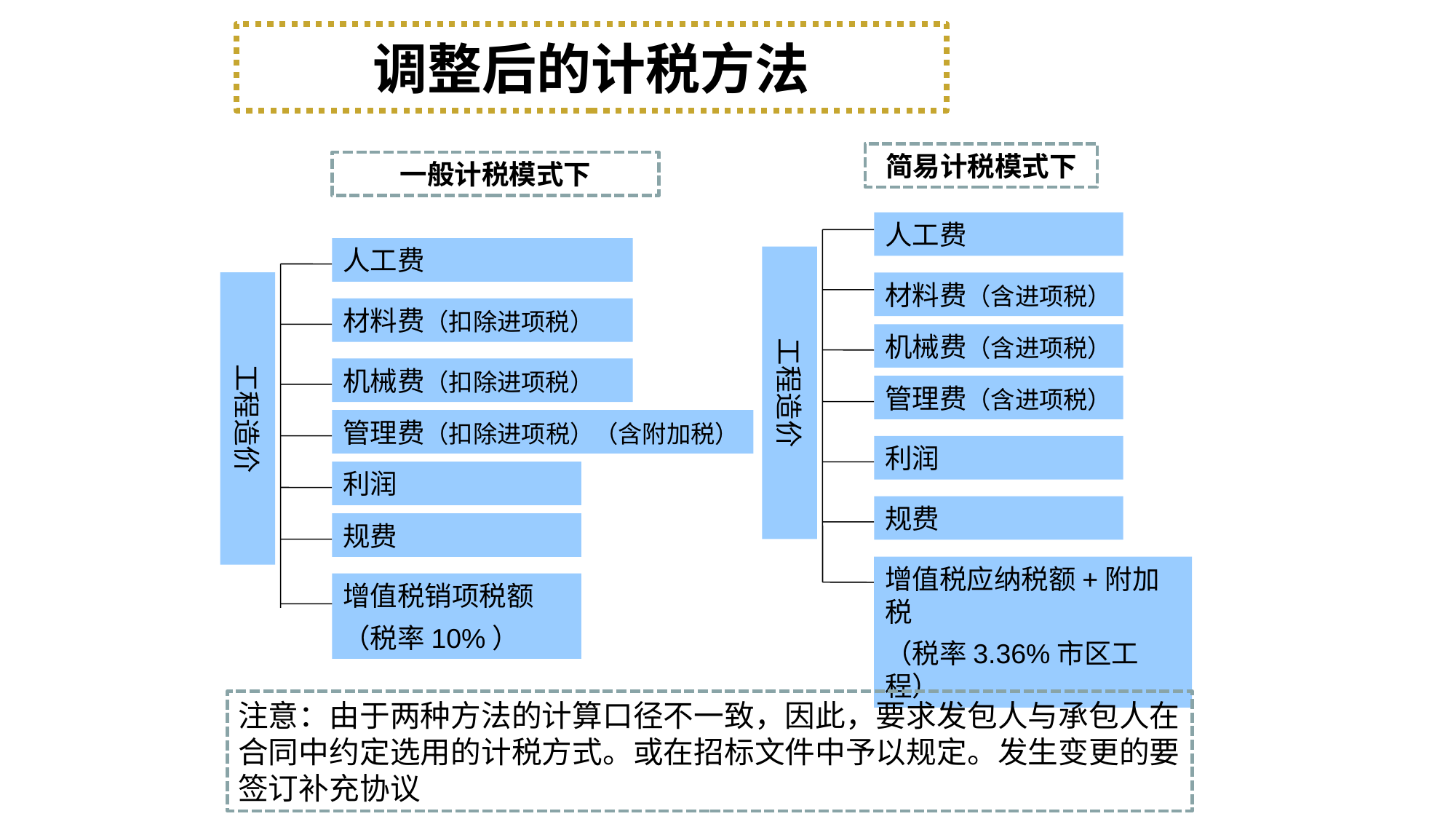

调整后的计税方法
简易计税模式下
一般计税模式下
人工费

人工费
工程造价

工程造价
材料费（含进项税）

材料费（扣除进项税）

机械费（含进项税）

机械费（扣除进项税）
管理费（含进项税）

管理费（扣除进项税）（含附加税）

利润
利润

规费
规费

增值税应纳税额+附加税
（税率3.36%市区工程）
增值税销项税额
（税率10%）

注意：由于两种方法的计算口径不一致，因此，要求发包人与承包人在合同中约定选用的计税方式。或在招标文件中予以规定。发生变更的要签订补充协议